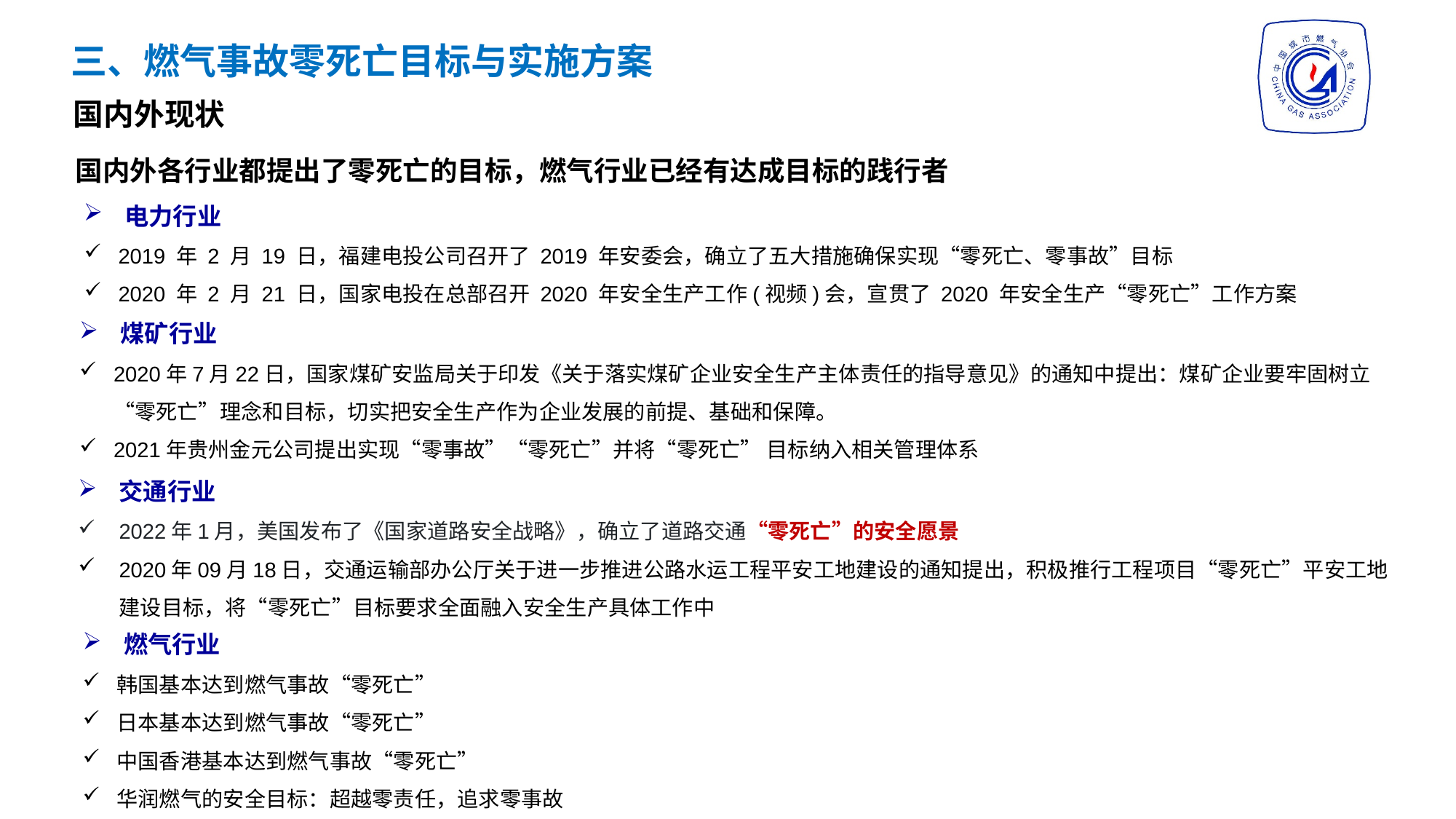

三、燃气事故零死亡目标与实施方案
国内外现状
国内外各行业都提出了零死亡的目标，燃气行业已经有达成目标的践行者
电力行业
2019 年 2 月 19 日，福建电投公司召开了 2019 年安委会，确立了五大措施确保实现“零死亡、零事故”目标
2020 年 2 月 21 日，国家电投在总部召开 2020 年安全生产工作(视频)会，宣贯了 2020 年安全生产“零死亡”工作方案
煤矿行业
2020年7月22日，国家煤矿安监局关于印发《关于落实煤矿企业安全生产主体责任的指导意见》的通知中提出：煤矿企业要牢固树立“零死亡”理念和目标，切实把安全生产作为企业发展的前提、基础和保障。
2021年贵州金元公司提出实现“零事故”“零死亡”并将“零死亡” 目标纳入相关管理体系
交通行业
2022年1月，美国发布了《国家道路安全战略》，确立了道路交通“零死亡”的安全愿景
2020年09月18日，交通运输部办公厅关于进一步推进公路水运工程平安工地建设的通知提出，积极推行工程项目“零死亡”平安工地建设目标，将“零死亡”目标要求全面融入安全生产具体工作中
燃气行业
韩国基本达到燃气事故“零死亡”
日本基本达到燃气事故“零死亡”
中国香港基本达到燃气事故“零死亡”
华润燃气的安全目标：超越零责任，追求零事故